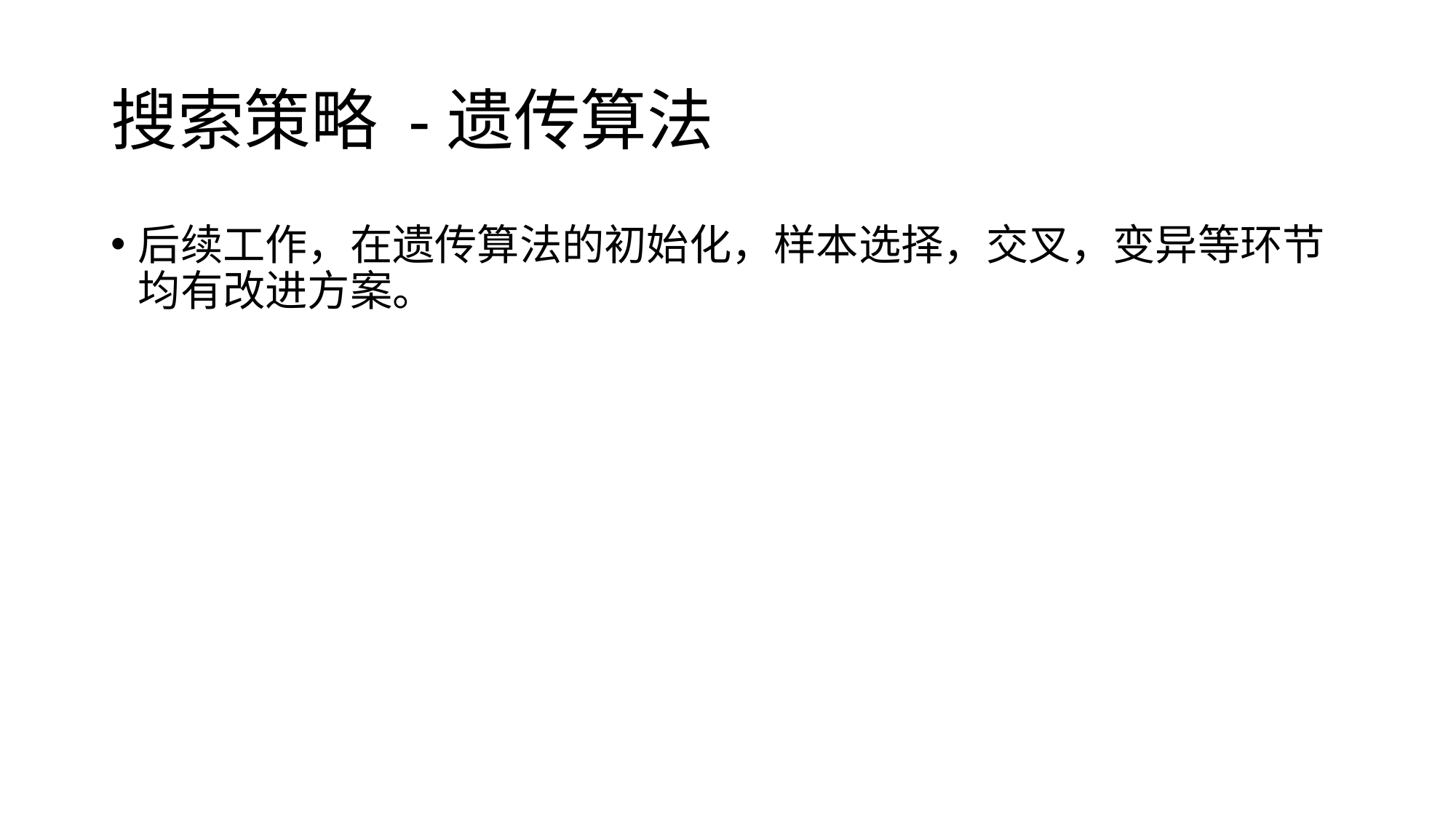

# 搜索策略 -遗传算法
后续工作，在遗传算法的初始化，样本选择，交叉，变异等环节均有改进方案。